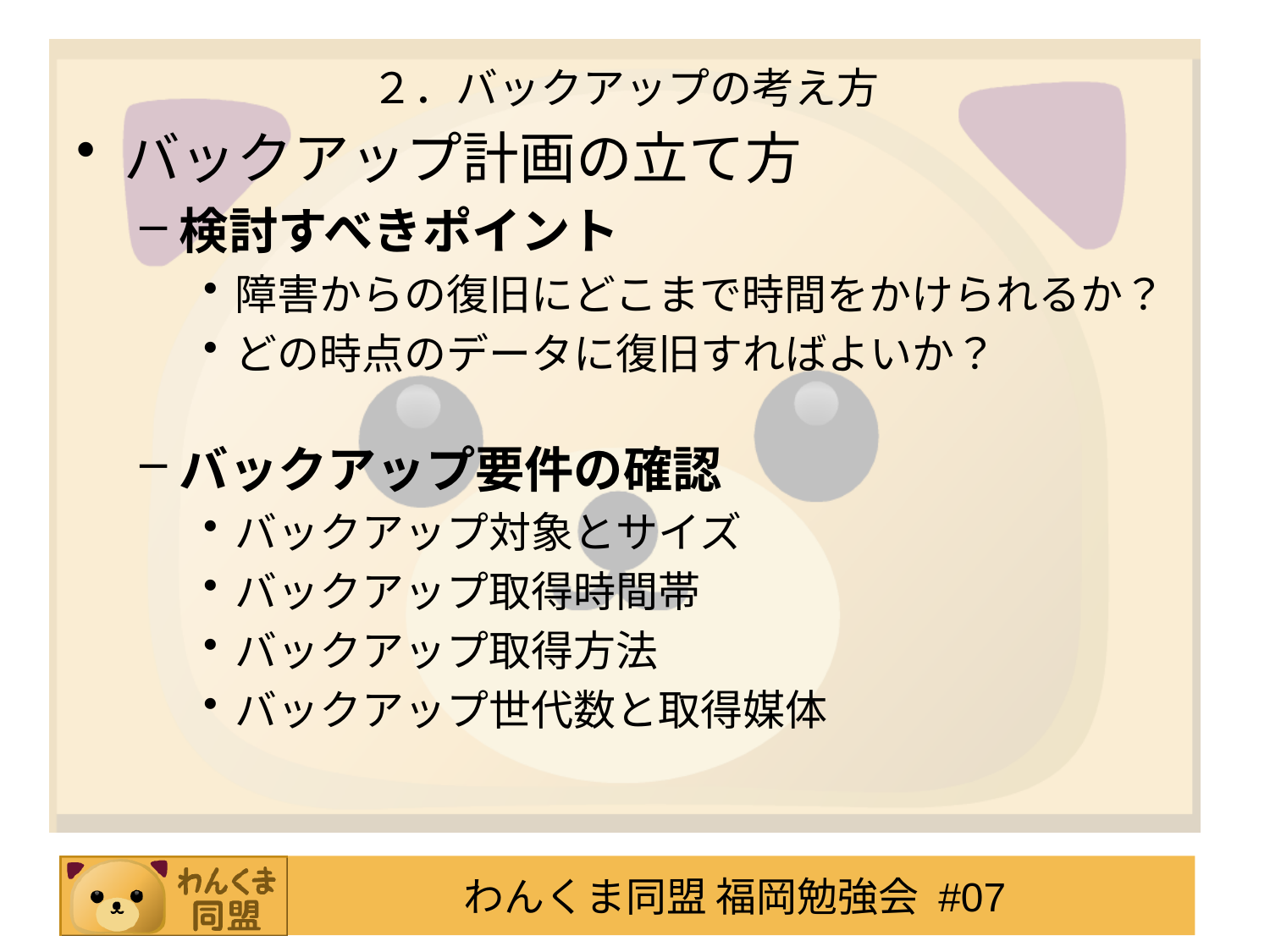

# ２．バックアップの考え方
バックアップ計画の立て方
検討すべきポイント
障害からの復旧にどこまで時間をかけられるか？
どの時点のデータに復旧すればよいか？
バックアップ要件の確認
バックアップ対象とサイズ
バックアップ取得時間帯
バックアップ取得方法
バックアップ世代数と取得媒体